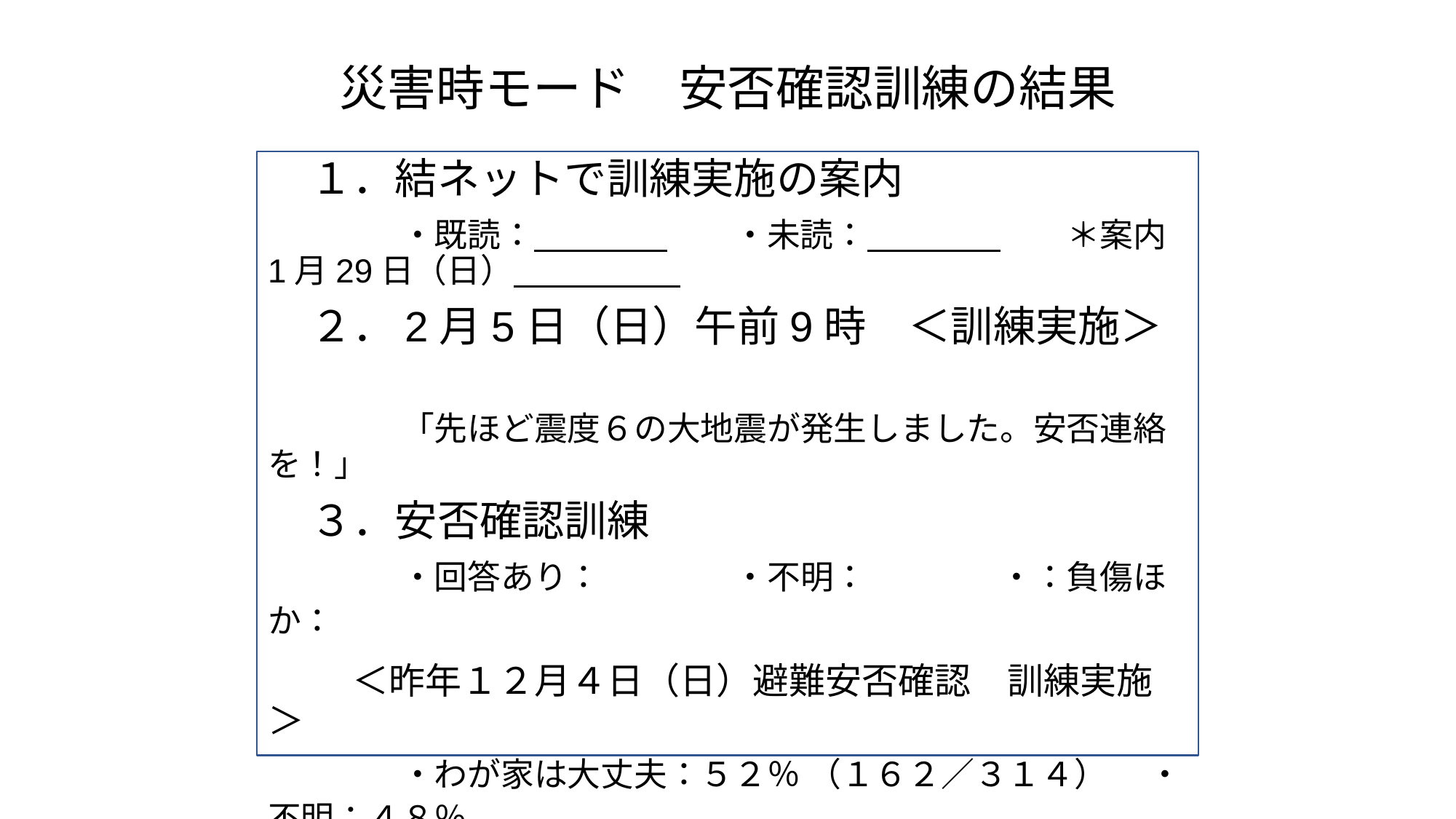

# 災害時モード　安否確認訓練の結果
　１．結ネットで訓練実施の案内
　　　　・既読：　　　　　　・未読：　　　　　　＊案内1月29日（日）
　２．2月5日（日）午前9時　＜訓練実施＞
　　　　「先ほど震度６の大地震が発生しました。安否連絡を！」
　３．安否確認訓練
　　　　・回答あり：　　　　・不明：　　　　・：負傷ほか：
　　＜昨年１２月４日（日）避難安否確認　訓練実施＞
　　　　・わが家は大丈夫：５２％ （１６２／３１４） 　・不明：４８％
　５．回答までの所要時間
　　　　１時間以内：　　％　１時間以上：　　％　２時間以上：　　％